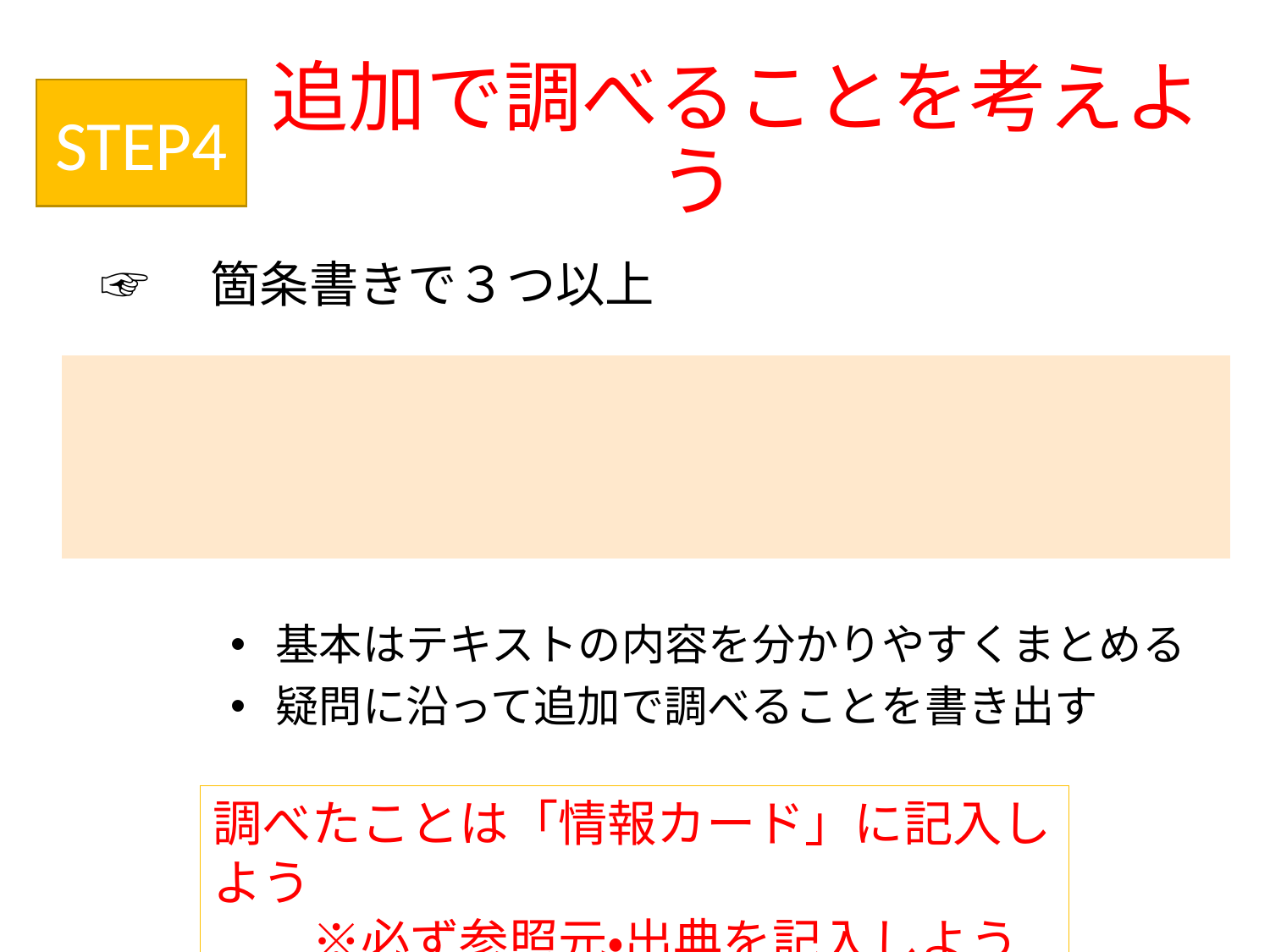

# 追加で調べることを考えよう
STEP4
☞　箇条書きで３つ以上
|  |
| --- |
基本はテキストの内容を分かりやすくまとめる
疑問に沿って追加で調べることを書き出す

調べたことは「情報カード」に記入しよう
　　※必ず参照元・出典を記入しよう